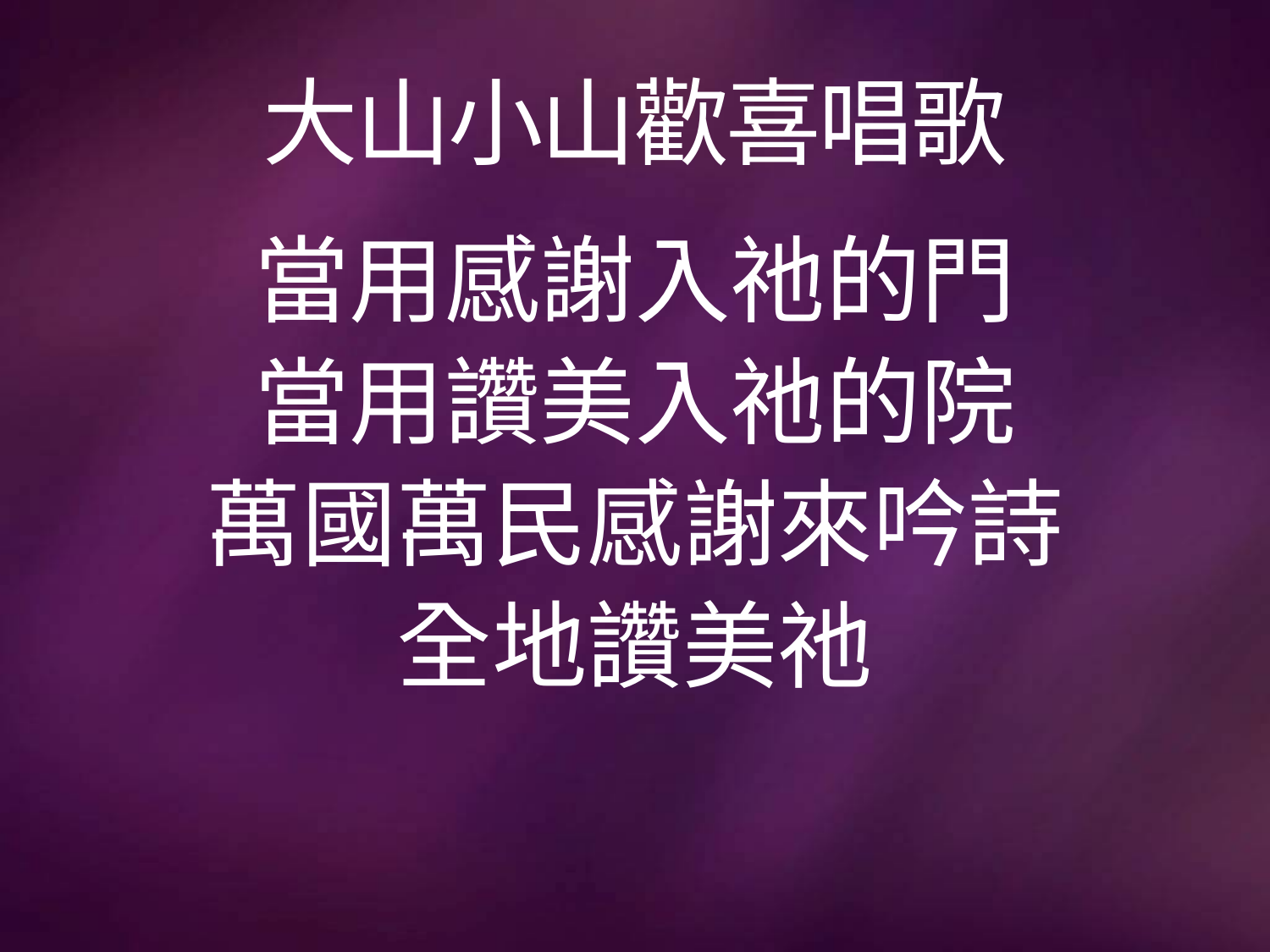

# 大山小山歡喜唱歌
當用感謝入祂的門
當用讚美入祂的院
萬國萬民感謝來吟詩
全地讚美祂